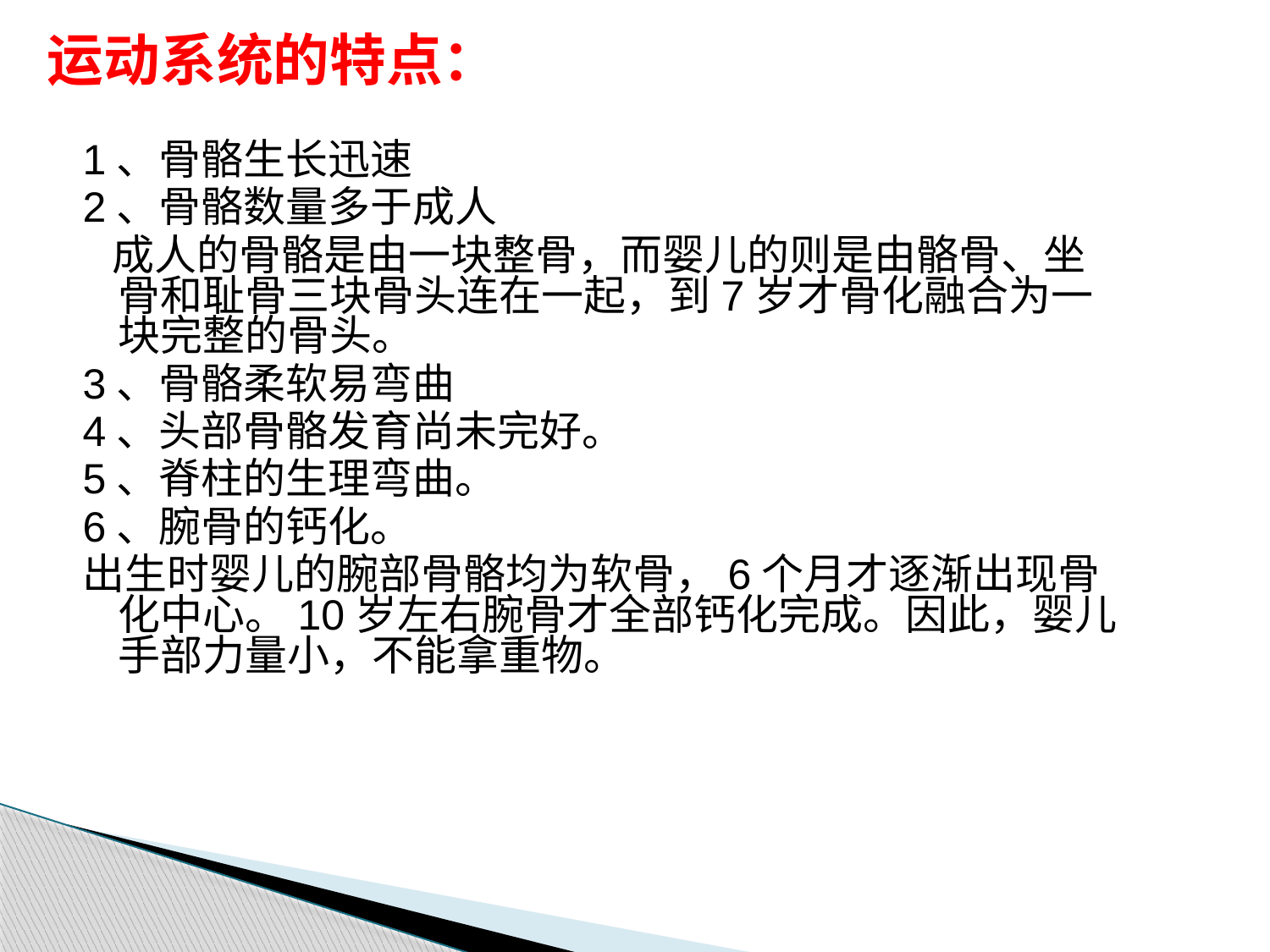

运动系统的特点：
1、骨骼生长迅速
2、骨骼数量多于成人
  成人的骨骼是由一块整骨，而婴儿的则是由骼骨、坐骨和耻骨三块骨头连在一起，到7岁才骨化融合为一块完整的骨头。
3、骨骼柔软易弯曲
4、头部骨骼发育尚未完好。
5、脊柱的生理弯曲。
6、腕骨的钙化。
出生时婴儿的腕部骨骼均为软骨，6个月才逐渐出现骨化中心。10岁左右腕骨才全部钙化完成。因此，婴儿手部力量小，不能拿重物。